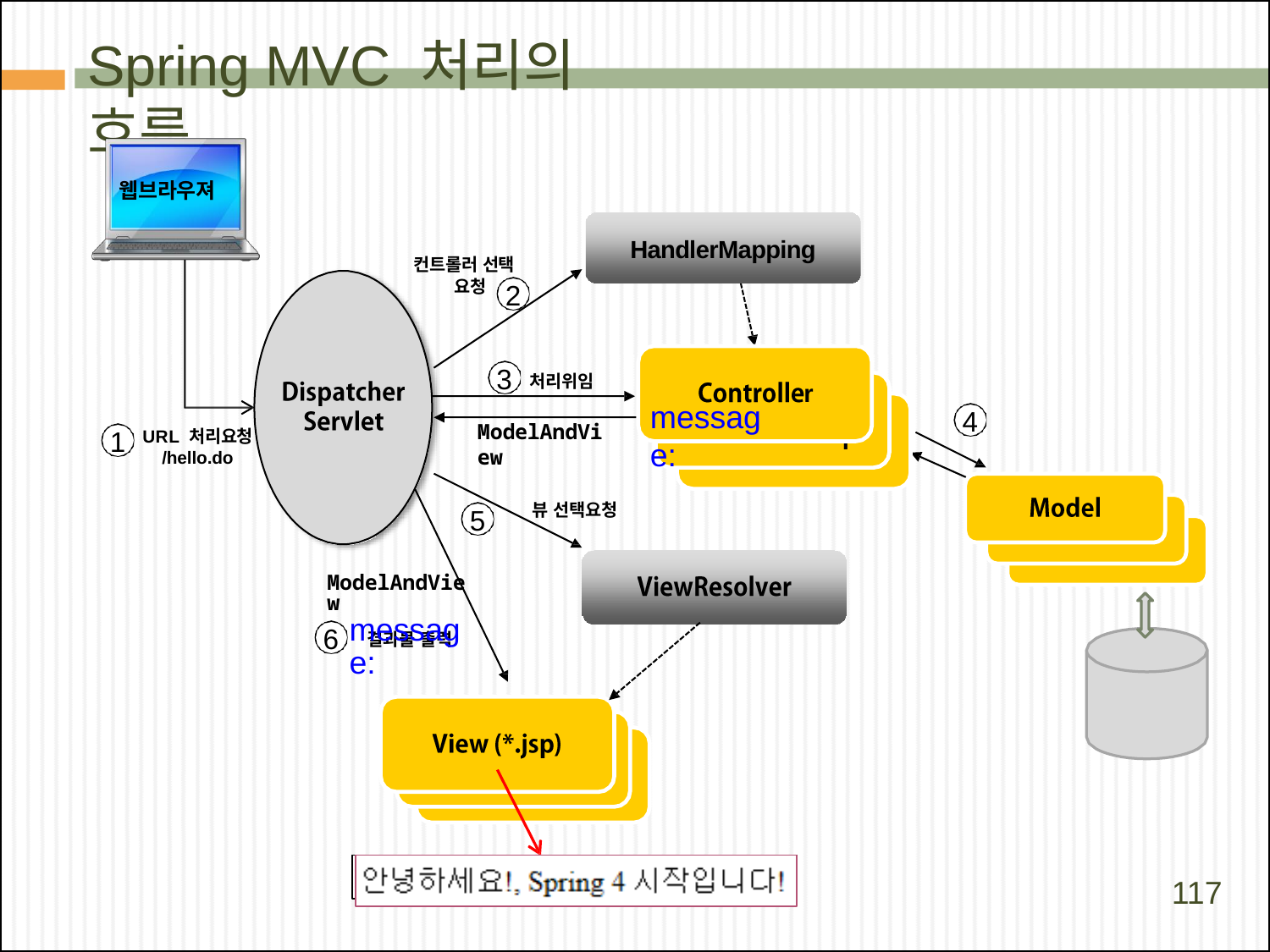

# Spring MVC 처리의 흐름

웹브라우져

HandlerMapping
컨트롤러 선택

요청
2

3

처리위임

r

message:
r
r
4

ModelAndView
1
URL 처리요청
/hello.do

뷰 선택요청
5

ModelAndView
message:

6

결과물 출력

r r

117